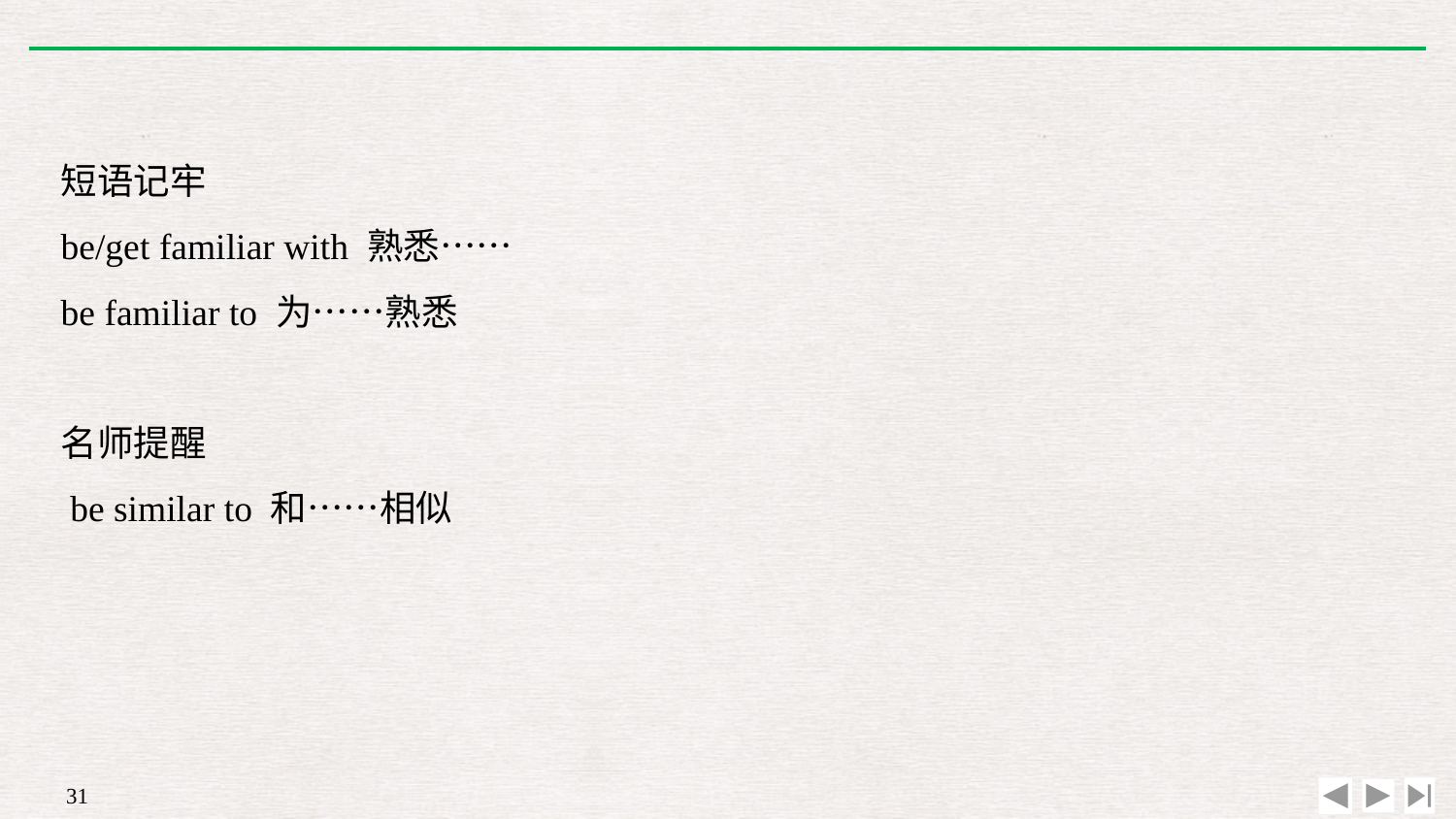

短语记牢
be/get familiar with 熟悉……
be familiar to 为……熟悉

名师提醒
 be similar to 和……相似